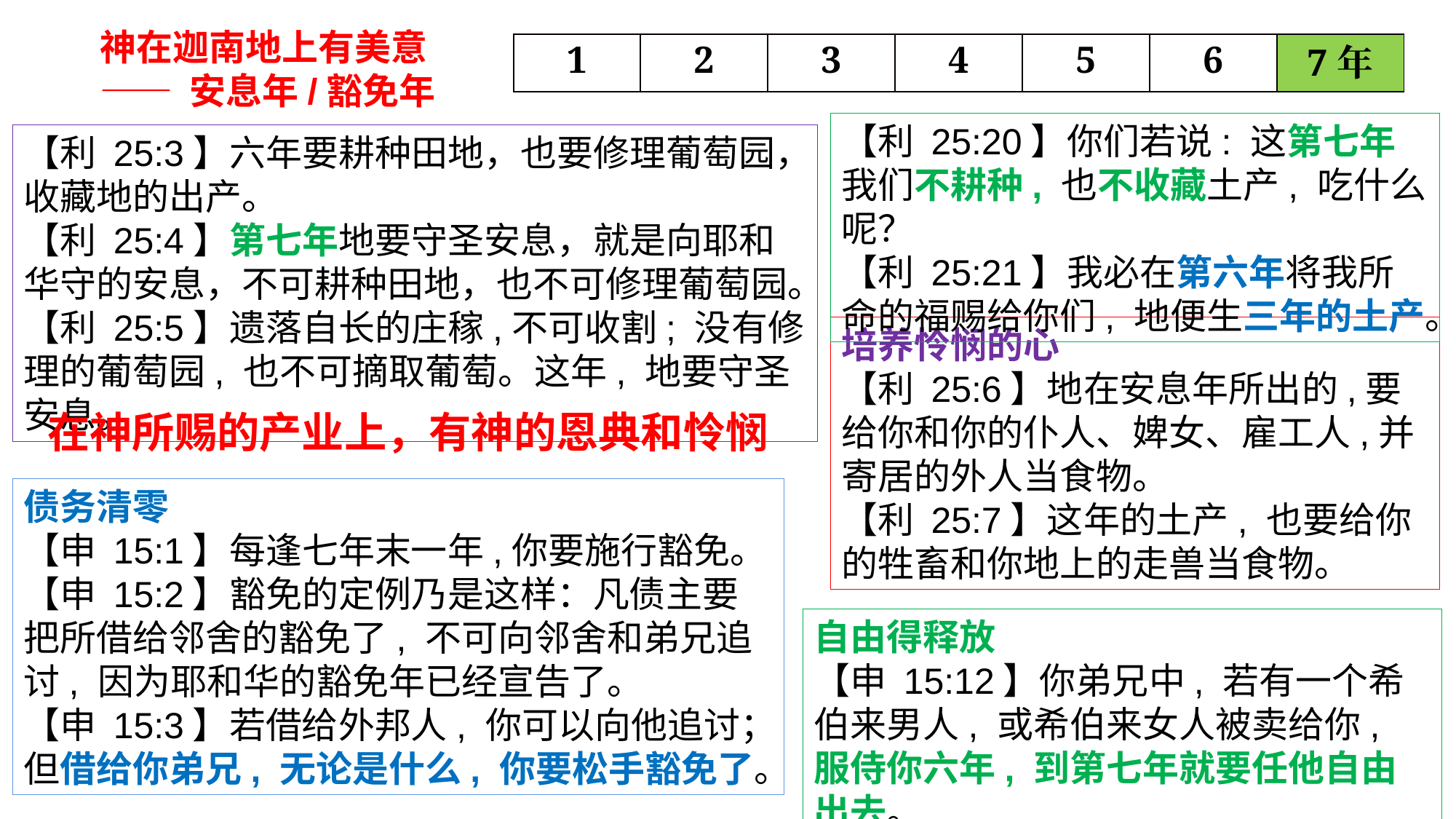

神在迦南地上有美意
—— 安息年/豁免年
| 1 | 2 | 3 | 4 | 5 | 6 | 7年 |
| --- | --- | --- | --- | --- | --- | --- |
【利 25:20】你们若说: 这第七年我们不耕种, 也不收藏土产, 吃什么呢？
【利 25:21】我必在第六年将我所命的福赐给你们, 地便生三年的土产。
【利 25:3】六年要耕种田地，也要修理葡萄园，收藏地的出产。
【利 25:4】第七年地要守圣安息，就是向耶和华守的安息，不可耕种田地，也不可修理葡萄园。
【利 25:5】遗落自长的庄稼,不可收割; 没有修理的葡萄园, 也不可摘取葡萄。这年, 地要守圣安息。
培养怜悯的心
【利 25:6】地在安息年所出的,要给你和你的仆人、婢女、雇工人,并寄居的外人当食物。
【利 25:7】这年的土产, 也要给你的牲畜和你地上的走兽当食物。
在神所赐的产业上，有神的恩典和怜悯
债务清零
【申 15:1】每逢七年末一年,你要施行豁免。
【申 15:2】豁免的定例乃是这样：凡债主要把所借给邻舍的豁免了, 不可向邻舍和弟兄追讨, 因为耶和华的豁免年已经宣告了。
【申 15:3】若借给外邦人, 你可以向他追讨；但借给你弟兄, 无论是什么, 你要松手豁免了。
自由得释放
【申 15:12】你弟兄中, 若有一个希伯来男人, 或希伯来女人被卖给你, 服侍你六年, 到第七年就要任他自由出去。